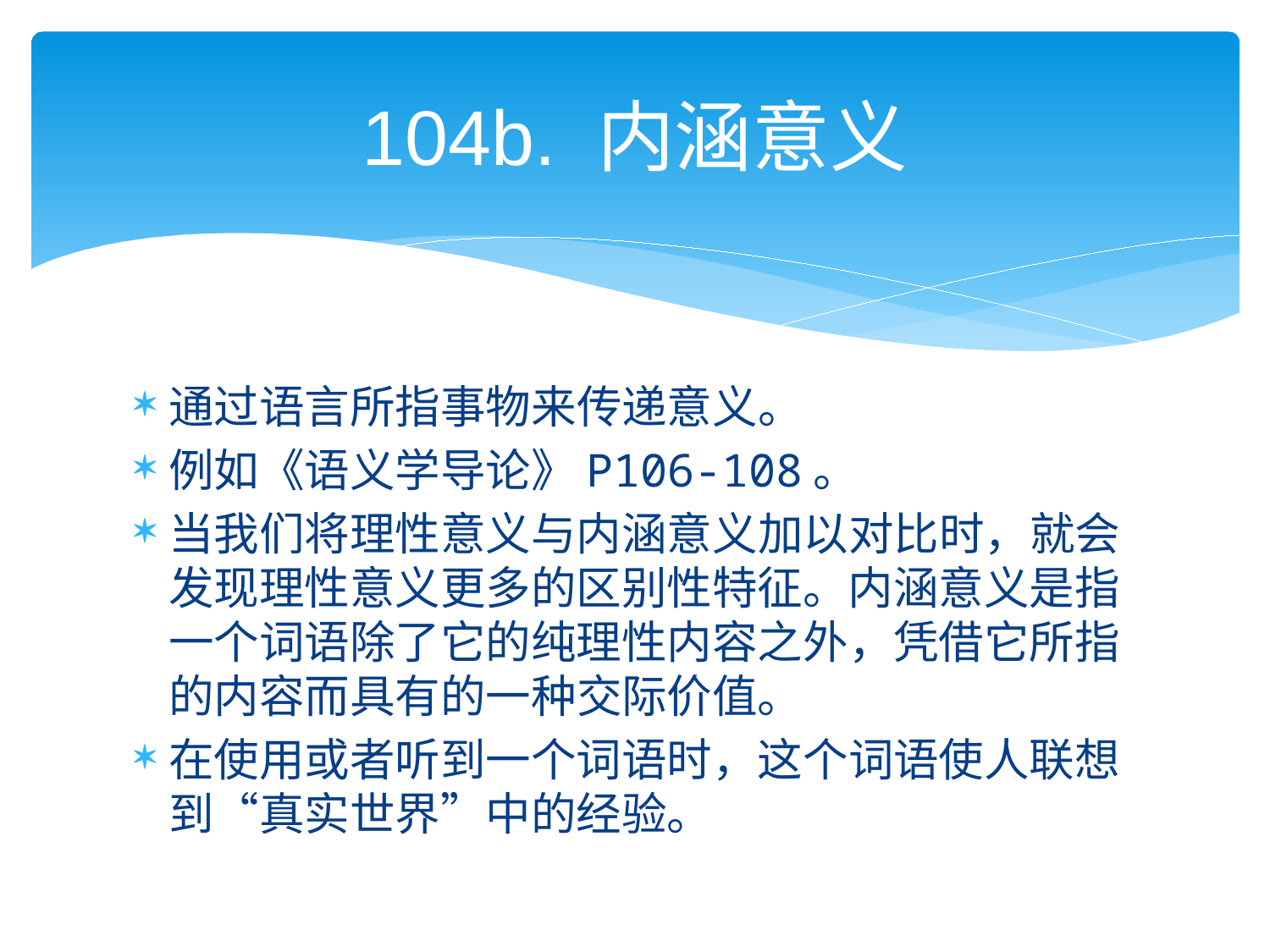

# 104b. 内涵意义
通过语言所指事物来传递意义。
例如《语义学导论》P106-108。
当我们将理性意义与内涵意义加以对比时，就会发现理性意义更多的区别性特征。内涵意义是指一个词语除了它的纯理性内容之外，凭借它所指的内容而具有的一种交际价值。
在使用或者听到一个词语时，这个词语使人联想到“真实世界”中的经验。